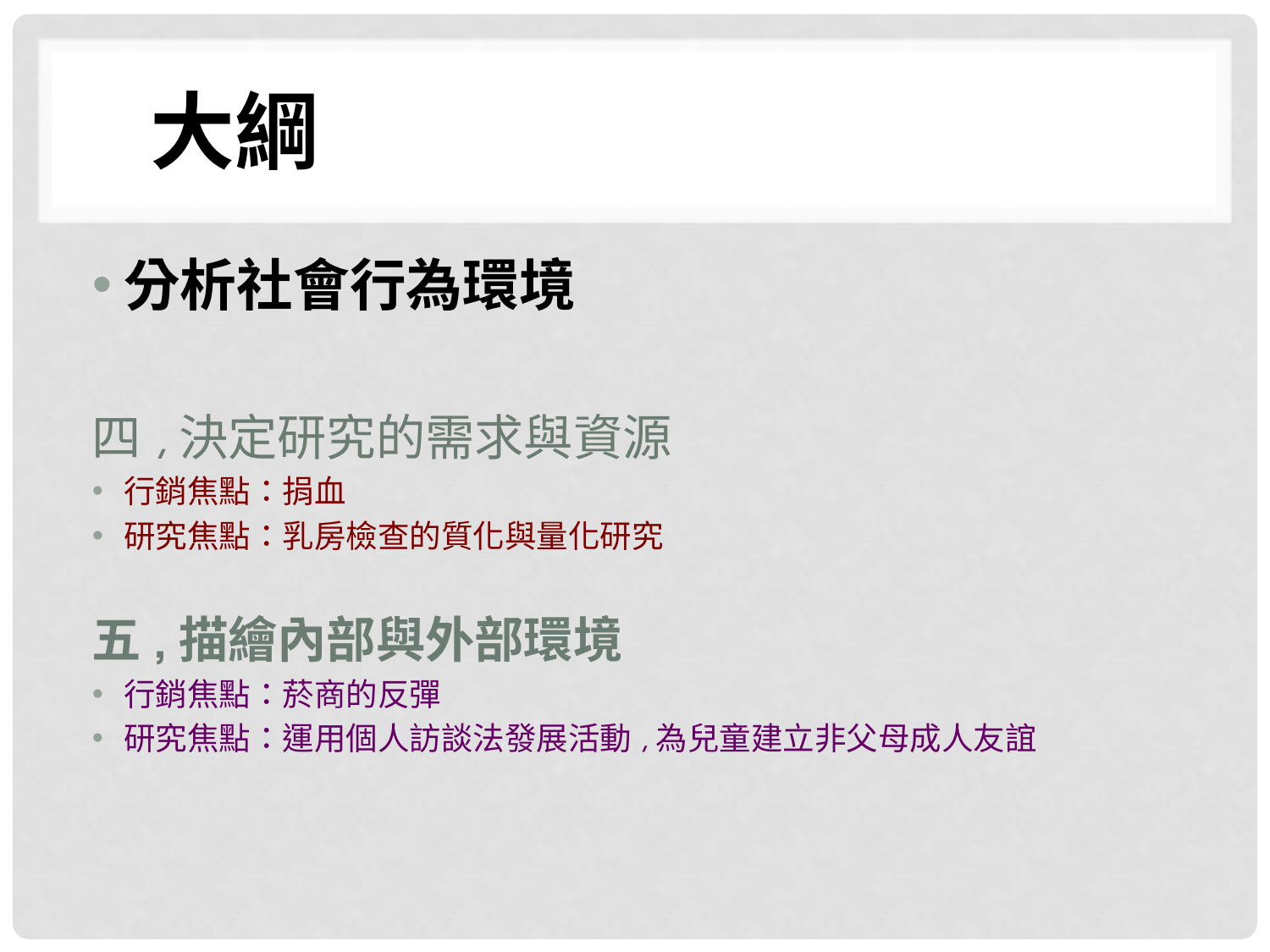

# 大綱
分析社會行為環境

四,決定研究的需求與資源
行銷焦點：捐血
研究焦點：乳房檢查的質化與量化研究

五,描繪內部與外部環境
行銷焦點：菸商的反彈
研究焦點：運用個人訪談法發展活動,為兒童建立非父母成人友誼